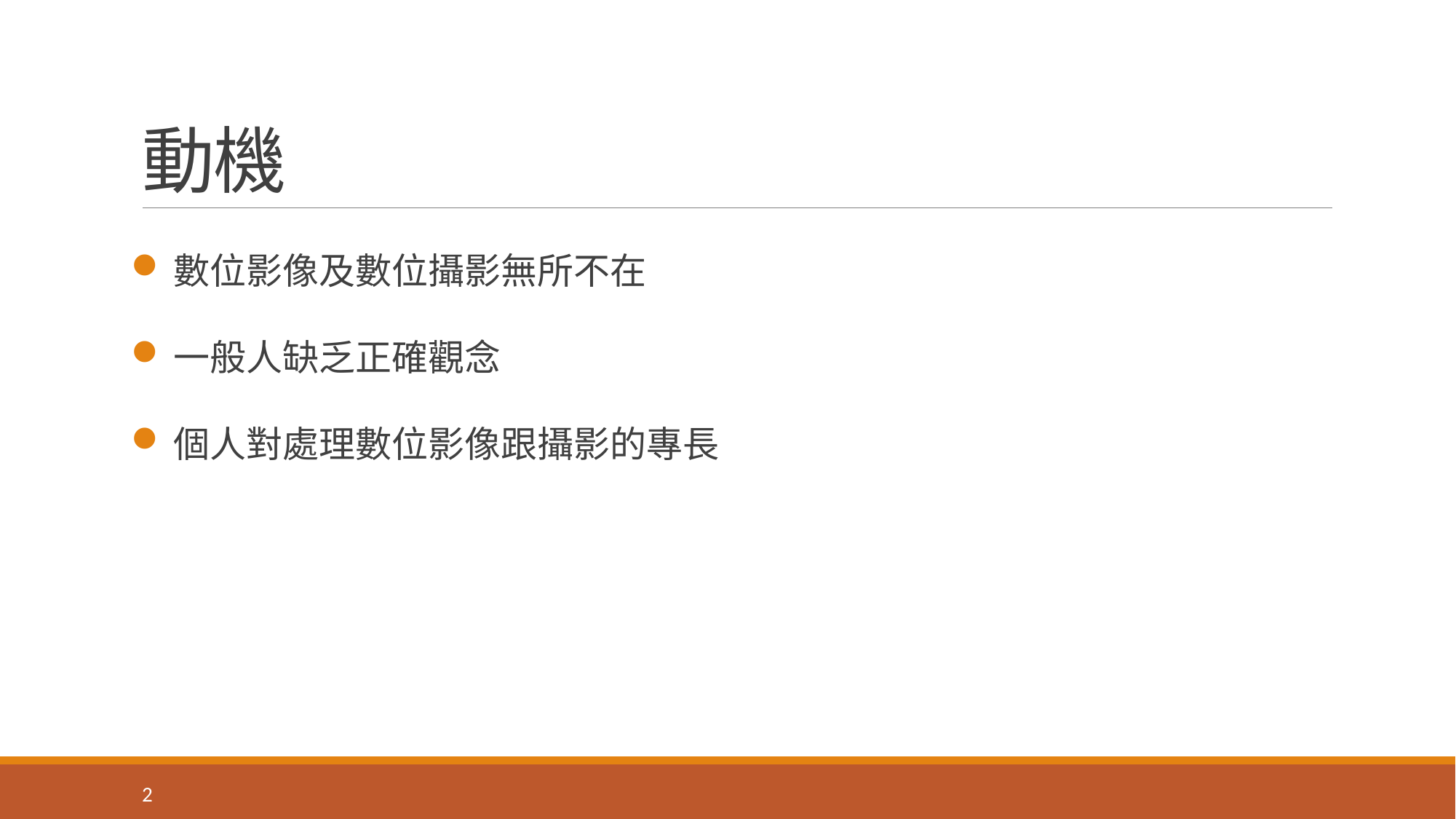

# 動機
數位影像及數位攝影無所不在
一般人缺乏正確觀念
個人對處理數位影像跟攝影的專長
2